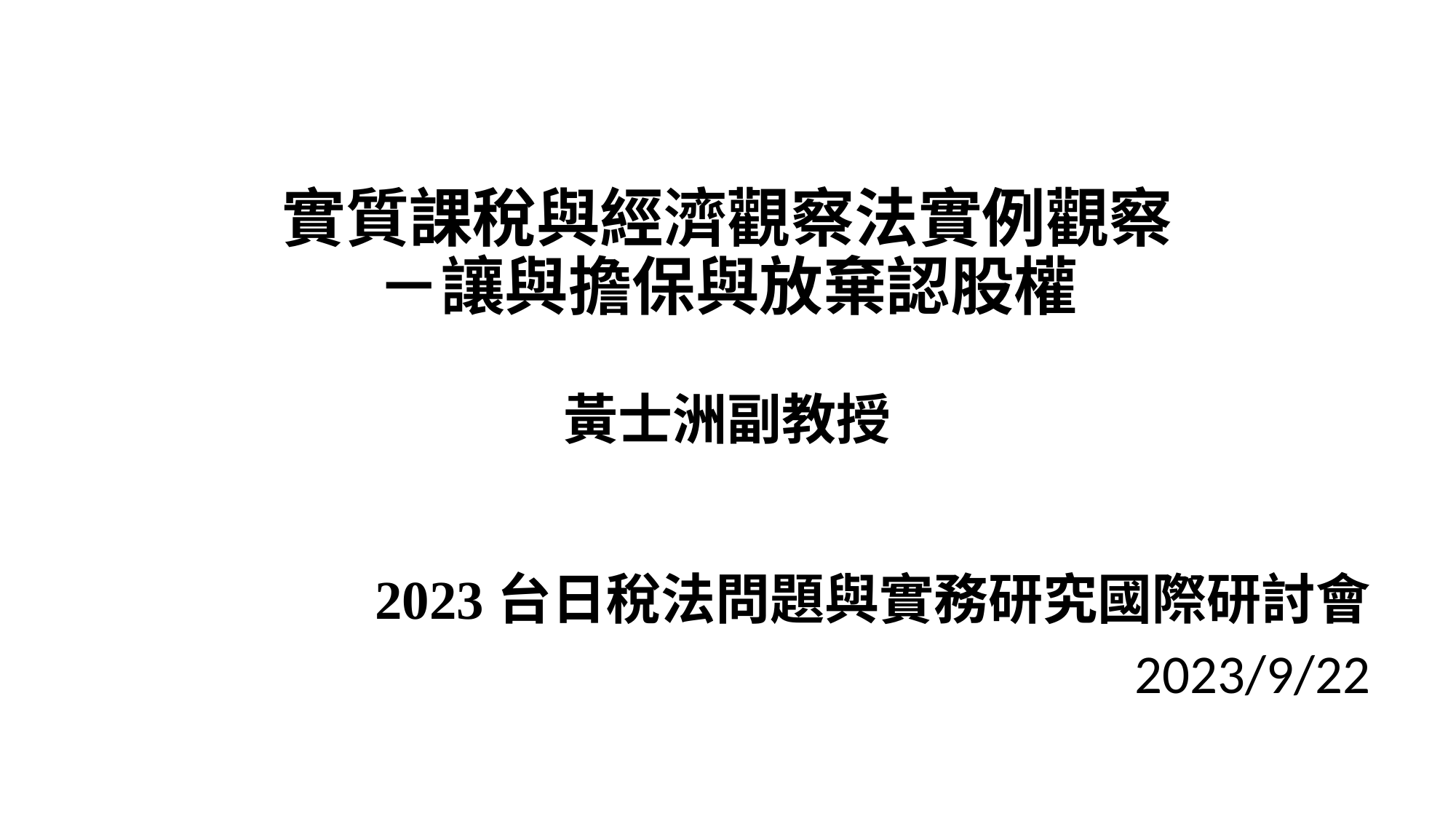

# 實質課稅與經濟觀察法實例觀察 －讓與擔保與放棄認股權 黃士洲副教授
2023台日稅法問題與實務研究國際研討會
2023/9/22